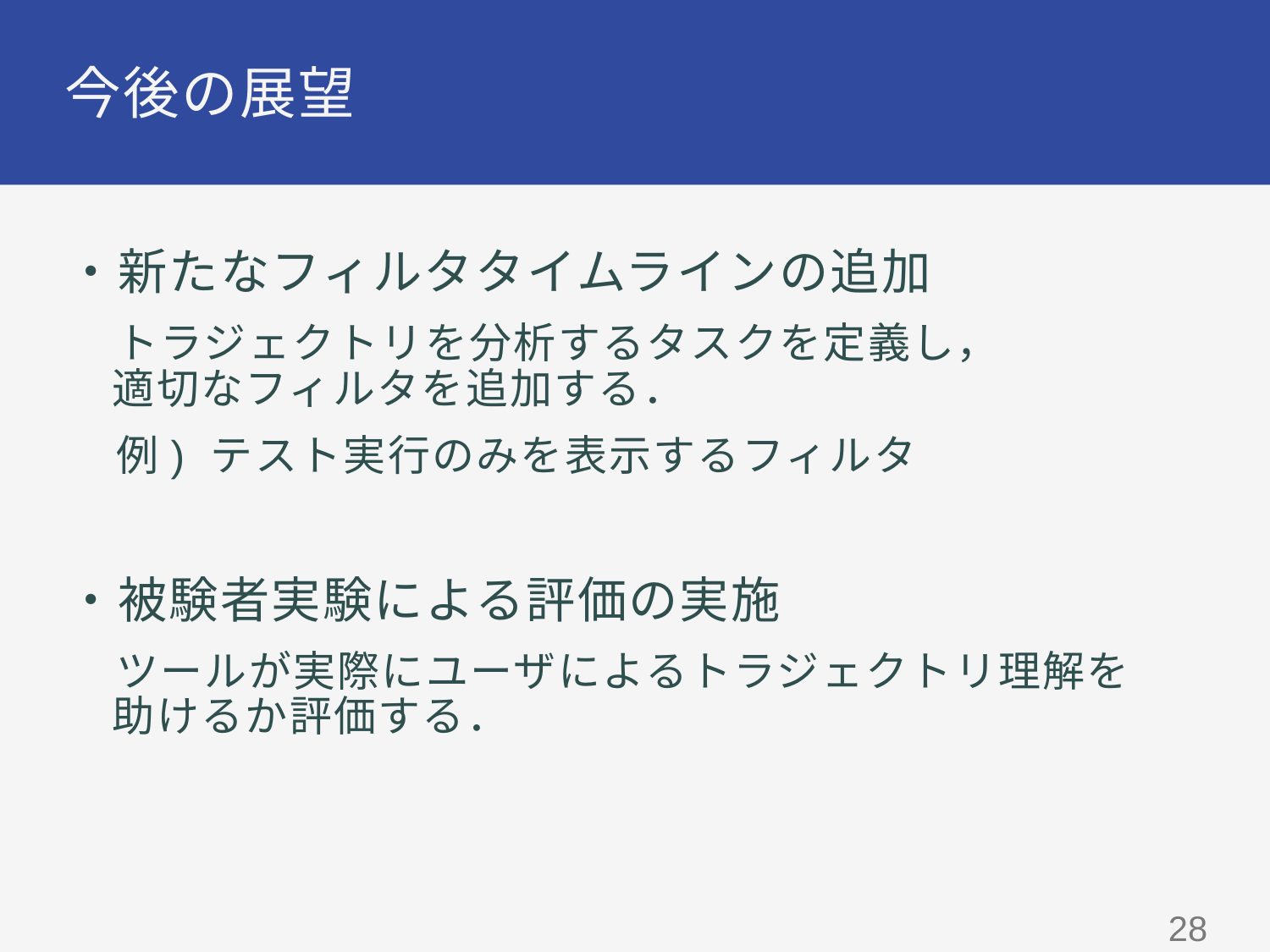

# 今後の展望
・新たなフィルタタイムラインの追加
トラジェクトリを分析するタスクを定義し，
適切なフィルタを追加する．
例) テスト実行のみを表示するフィルタ

・被験者実験による評価の実施
ツールが実際にユーザによるトラジェクトリ理解を
助けるか評価する．
28